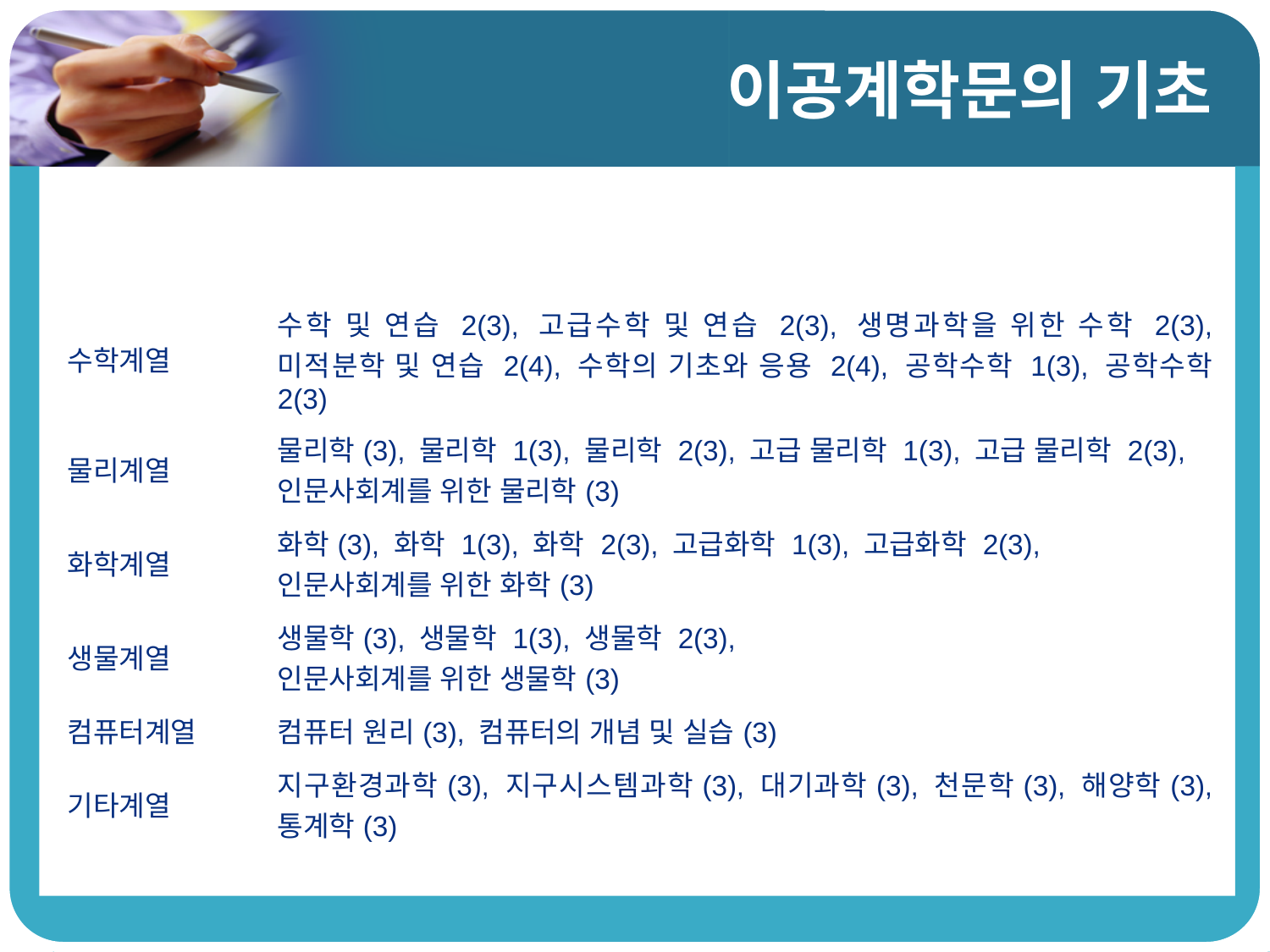

# 이공계학문의 기초

| 수학계열 | 수학 및 연습 2(3), 고급수학 및 연습 2(3), 생명과학을 위한 수학 2(3), 미적분학 및 연습 2(4), 수학의 기초와 응용 2(4), 공학수학 1(3), 공학수학 2(3) |
| --- | --- |
| 물리계열 | 물리학(3), 물리학 1(3), 물리학 2(3), 고급 물리학 1(3), 고급 물리학 2(3), 인문사회계를 위한 물리학(3) |
| 화학계열 | 화학(3), 화학 1(3), 화학 2(3), 고급화학 1(3), 고급화학 2(3), 인문사회계를 위한 화학(3) |
| 생물계열 | 생물학(3), 생물학 1(3), 생물학 2(3), 인문사회계를 위한 생물학(3) |
| 컴퓨터계열 | 컴퓨터 원리(3), 컴퓨터의 개념 및 실습(3) |
| 기타계열 | 지구환경과학(3), 지구시스템과학(3), 대기과학(3), 천문학(3), 해양학(3), 통계학(3) |